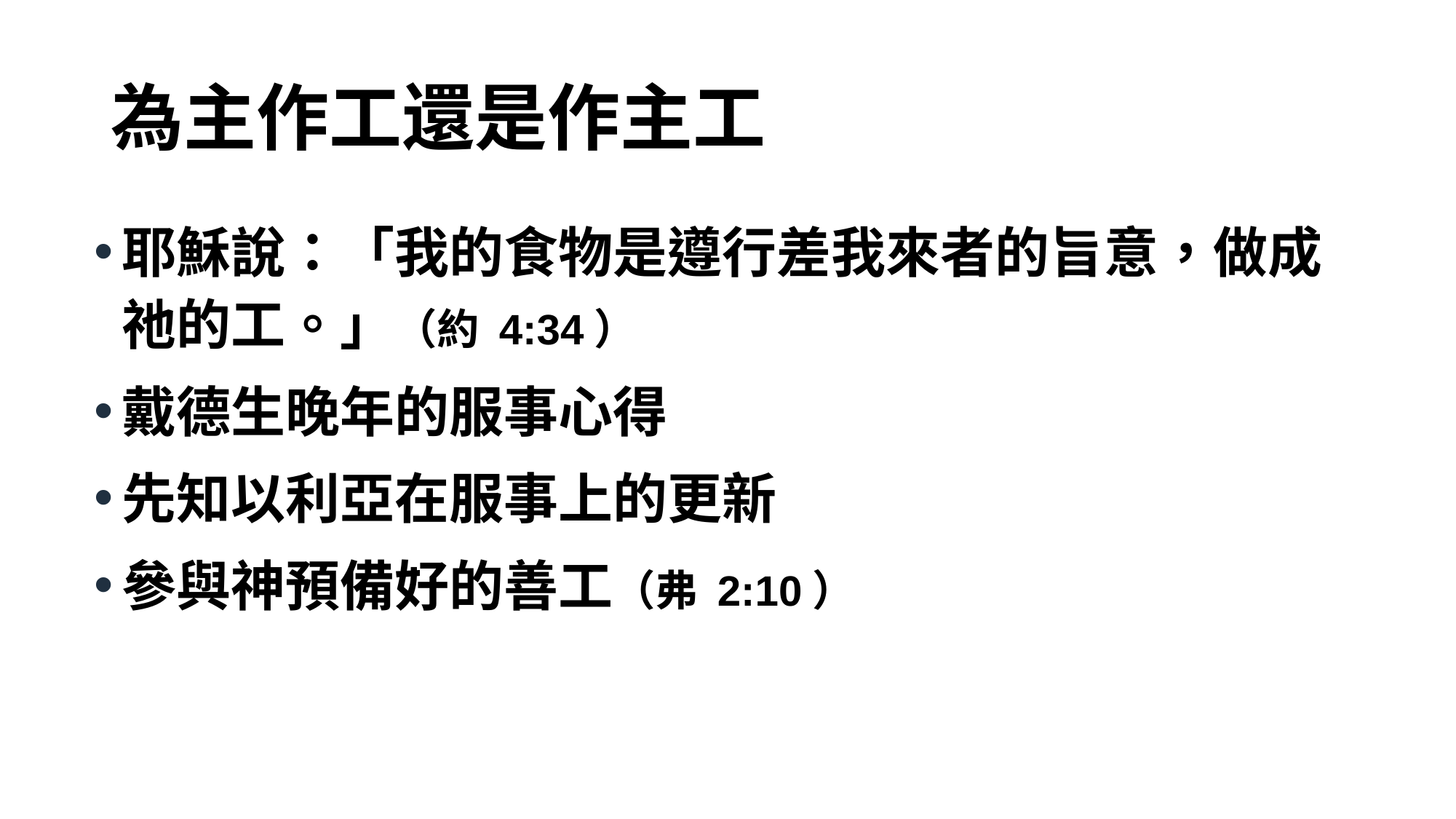

# 為主作工還是作主工
耶穌說：「我的食物是遵行差我來者的旨意，做成祂的工。」（約 4:34）
戴德生晚年的服事心得
先知以利亞在服事上的更新
參與神預備好的善工（弗 2:10）